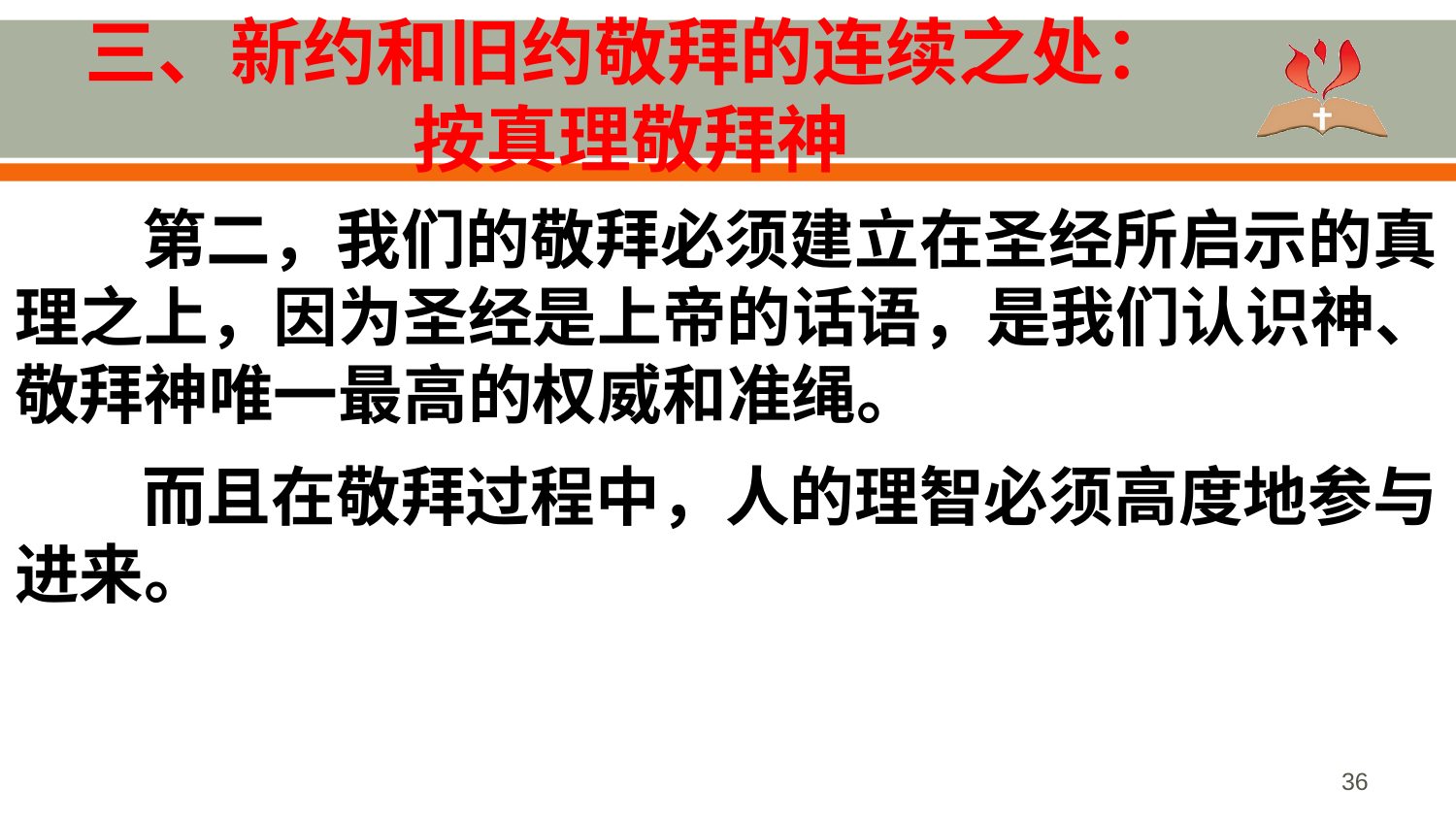

# 三、新约和旧约敬拜的连续之处：按真理敬拜神
第二，我们的敬拜必须建立在圣经所启示的真理之上，因为圣经是上帝的话语，是我们认识神、敬拜神唯一最高的权威和准绳。
而且在敬拜过程中，人的理智必须高度地参与进来。

36